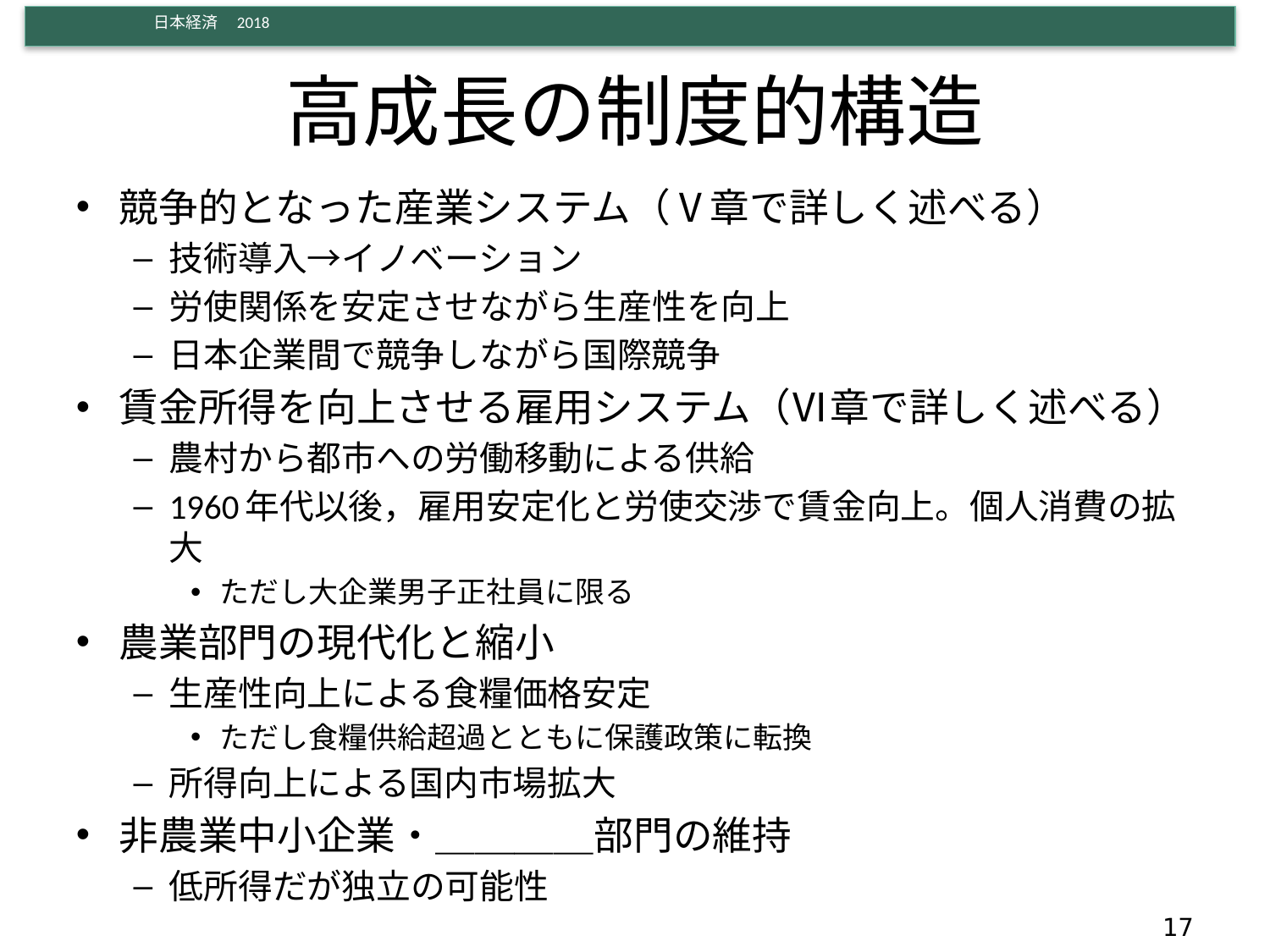

# 高成長の制度的構造
競争的となった産業システム（Ⅴ章で詳しく述べる）
技術導入→イノベーション
労使関係を安定させながら生産性を向上
日本企業間で競争しながら国際競争
賃金所得を向上させる雇用システム（Ⅵ章で詳しく述べる）
農村から都市への労働移動による供給
1960年代以後，雇用安定化と労使交渉で賃金向上。個人消費の拡大
ただし大企業男子正社員に限る
農業部門の現代化と縮小
生産性向上による食糧価格安定
ただし食糧供給超過とともに保護政策に転換
所得向上による国内市場拡大
非農業中小企業・＿＿＿＿部門の維持
低所得だが独立の可能性

17